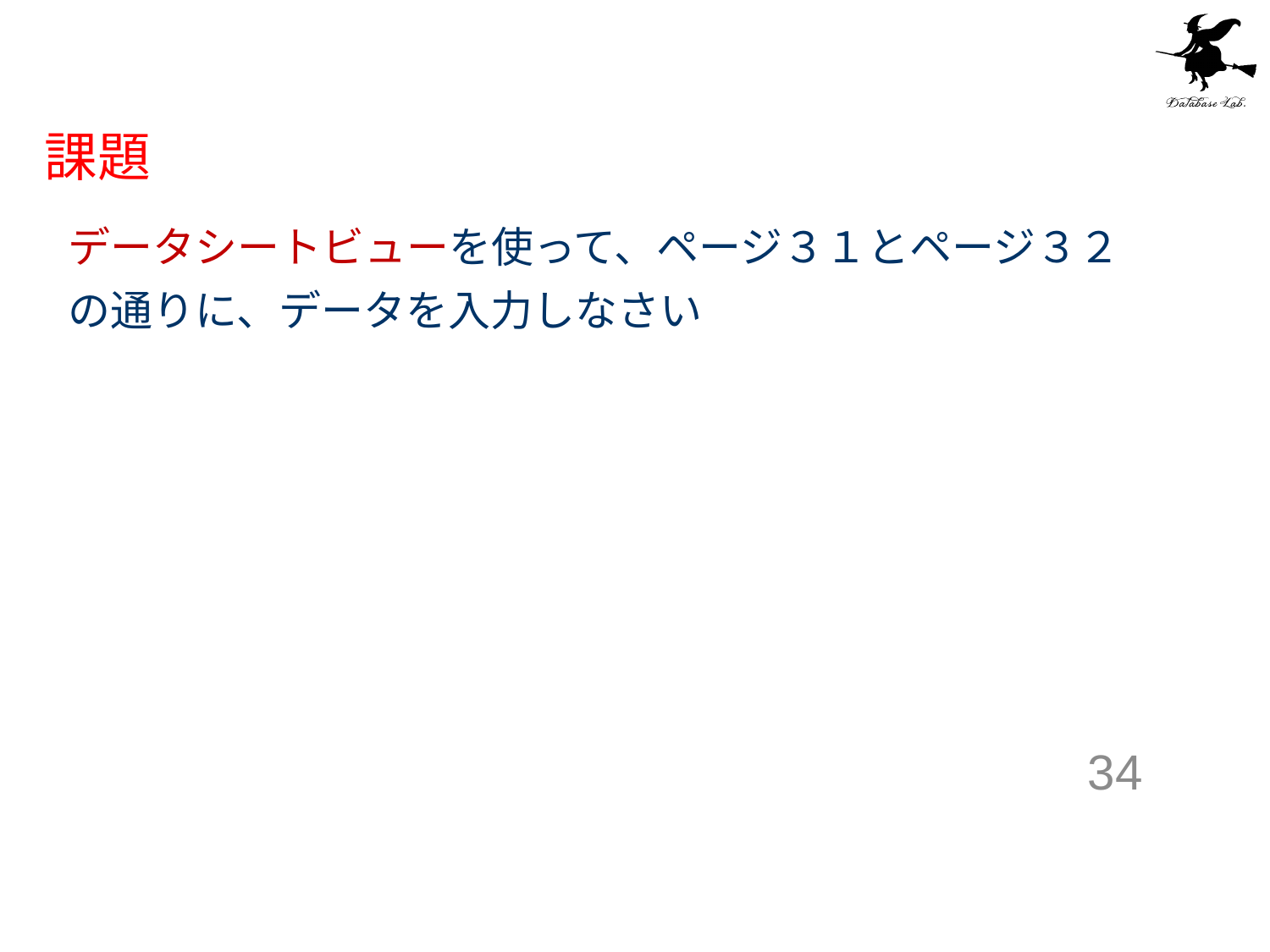

# 課題
データシートビューを使って、ページ３１とページ３２
の通りに、データを入力しなさい
34